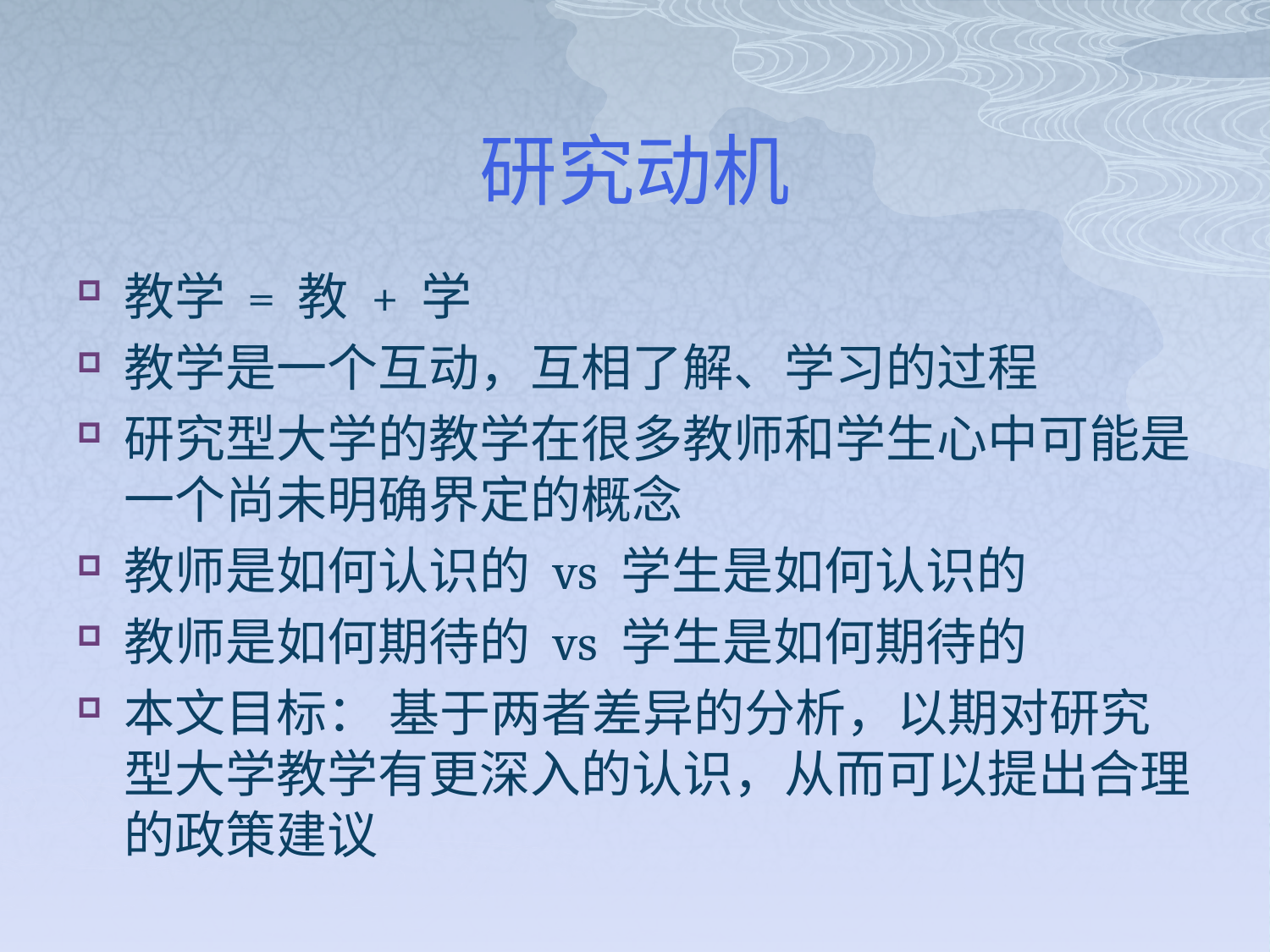

# 研究动机
教学 = 教 + 学
教学是一个互动，互相了解、学习的过程
研究型大学的教学在很多教师和学生心中可能是一个尚未明确界定的概念
教师是如何认识的 vs 学生是如何认识的
教师是如何期待的 vs 学生是如何期待的
本文目标： 基于两者差异的分析，以期对研究型大学教学有更深入的认识，从而可以提出合理的政策建议